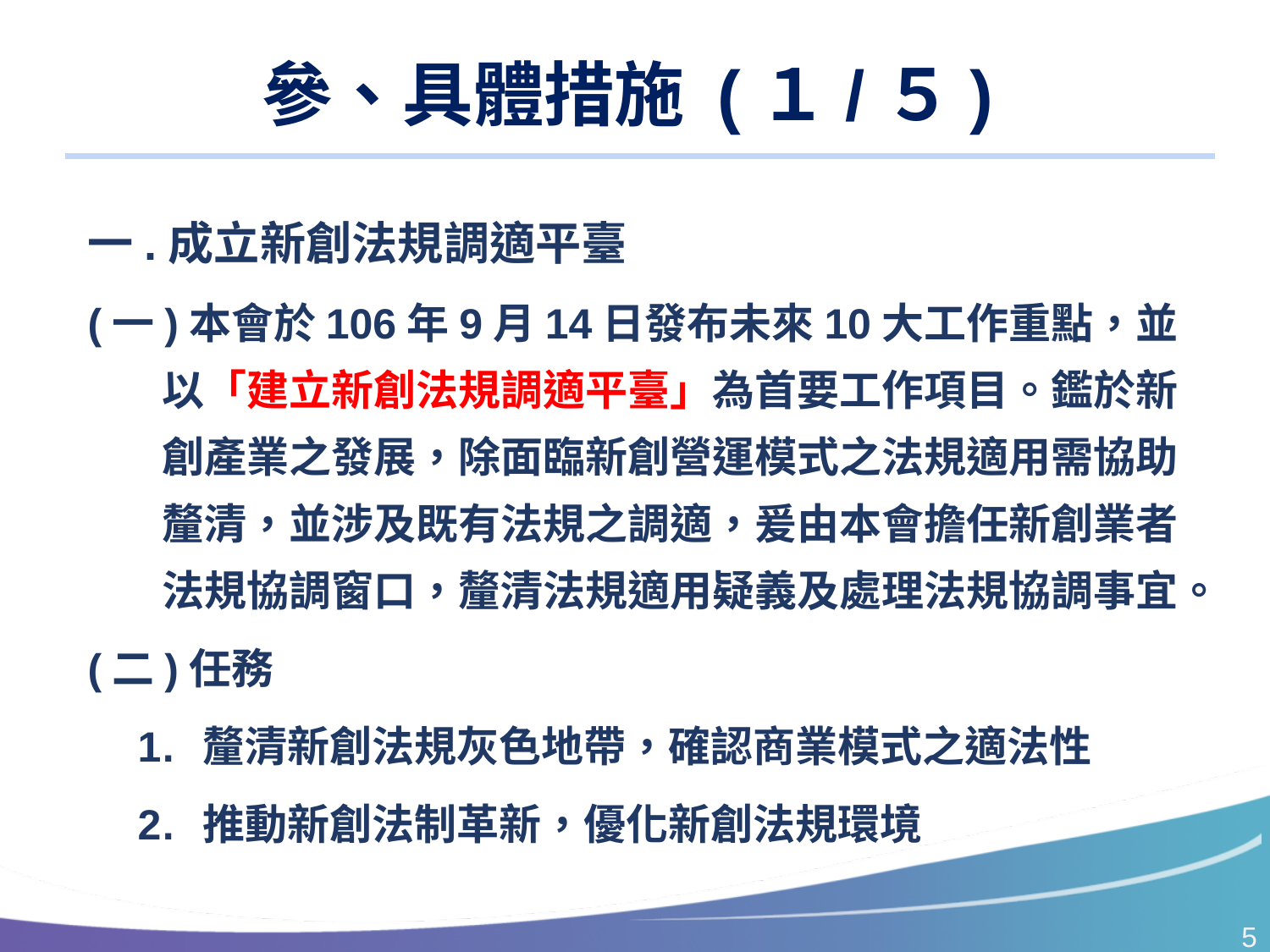

# 參、具體措施 (１/５)
一.成立新創法規調適平臺
(一)本會於106年9月14日發布未來10大工作重點，並以「建立新創法規調適平臺」為首要工作項目。鑑於新創產業之發展，除面臨新創營運模式之法規適用需協助釐清，並涉及既有法規之調適，爰由本會擔任新創業者法規協調窗口，釐清法規適用疑義及處理法規協調事宜。
(二)任務
釐清新創法規灰色地帶，確認商業模式之適法性
推動新創法制革新，優化新創法規環境